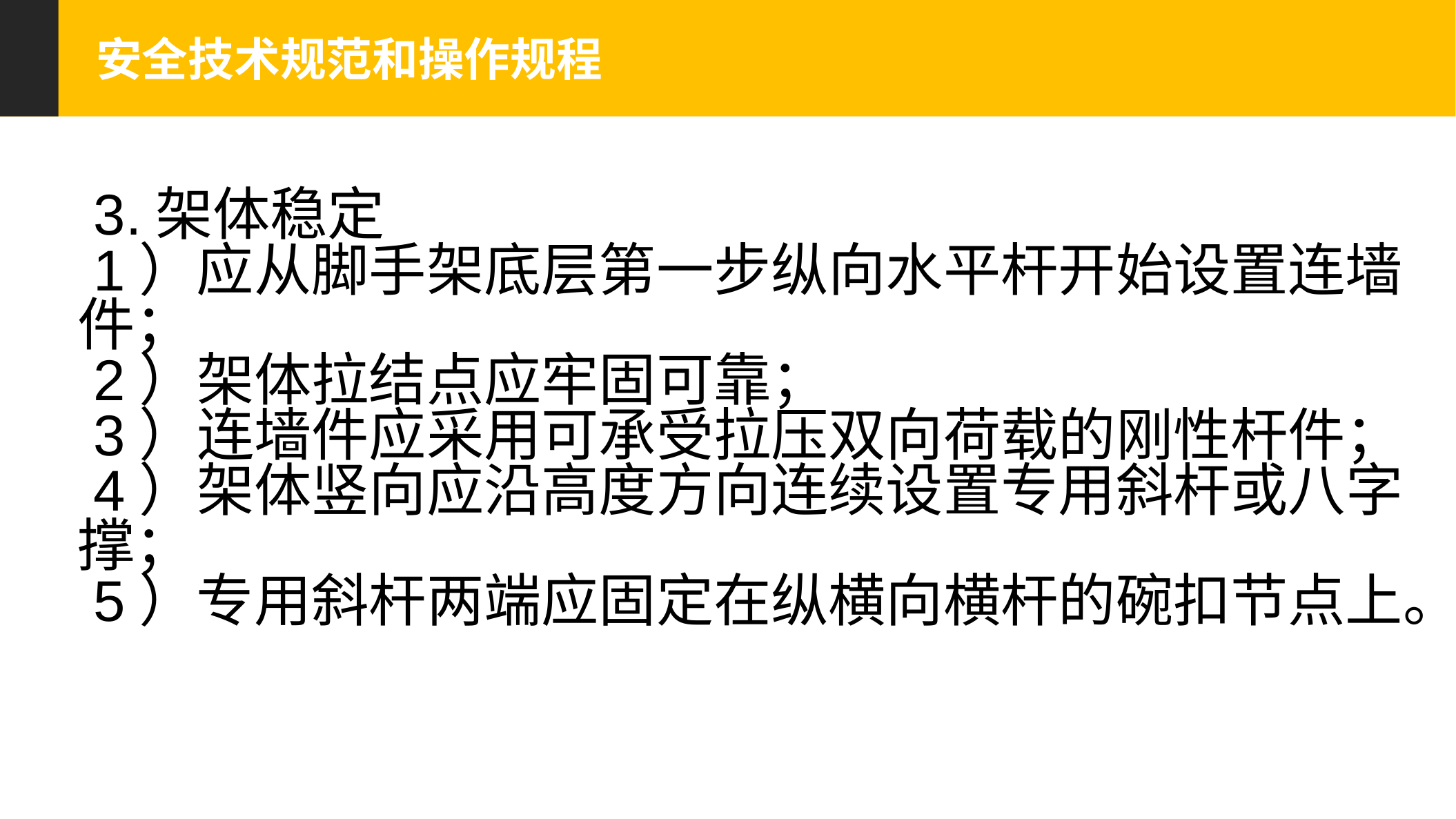

安全技术规范和操作规程
 3.架体稳定
 1）应从脚手架底层第一步纵向水平杆开始设置连墙件；
 2）架体拉结点应牢固可靠；
 3）连墙件应采用可承受拉压双向荷载的刚性杆件；
 4）架体竖向应沿高度方向连续设置专用斜杆或八字撑；
 5）专用斜杆两端应固定在纵横向横杆的碗扣节点上。